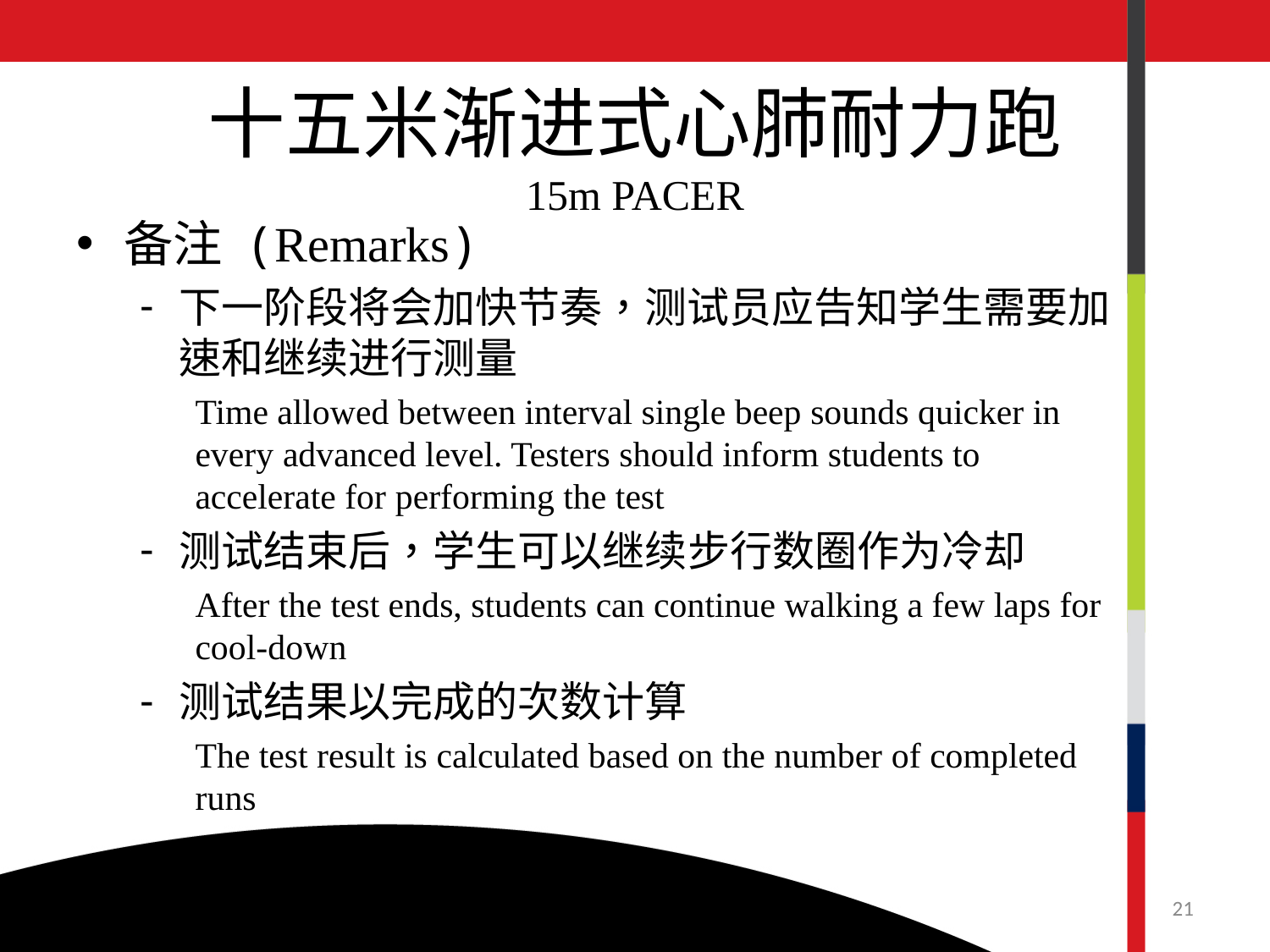

# 十五米渐进式心肺耐力跑 15m PACER
备注 (Remarks)
下一阶段将会加快节奏，测试员应告知学生需要加速和继续进行测量
Time allowed between interval single beep sounds quicker in every advanced level. Testers should inform students to accelerate for performing the test
测试结束后，学生可以继续步行数圈作为冷却
After the test ends, students can continue walking a few laps for cool-down
测试结果以完成的次数计算
The test result is calculated based on the number of completed runs

21